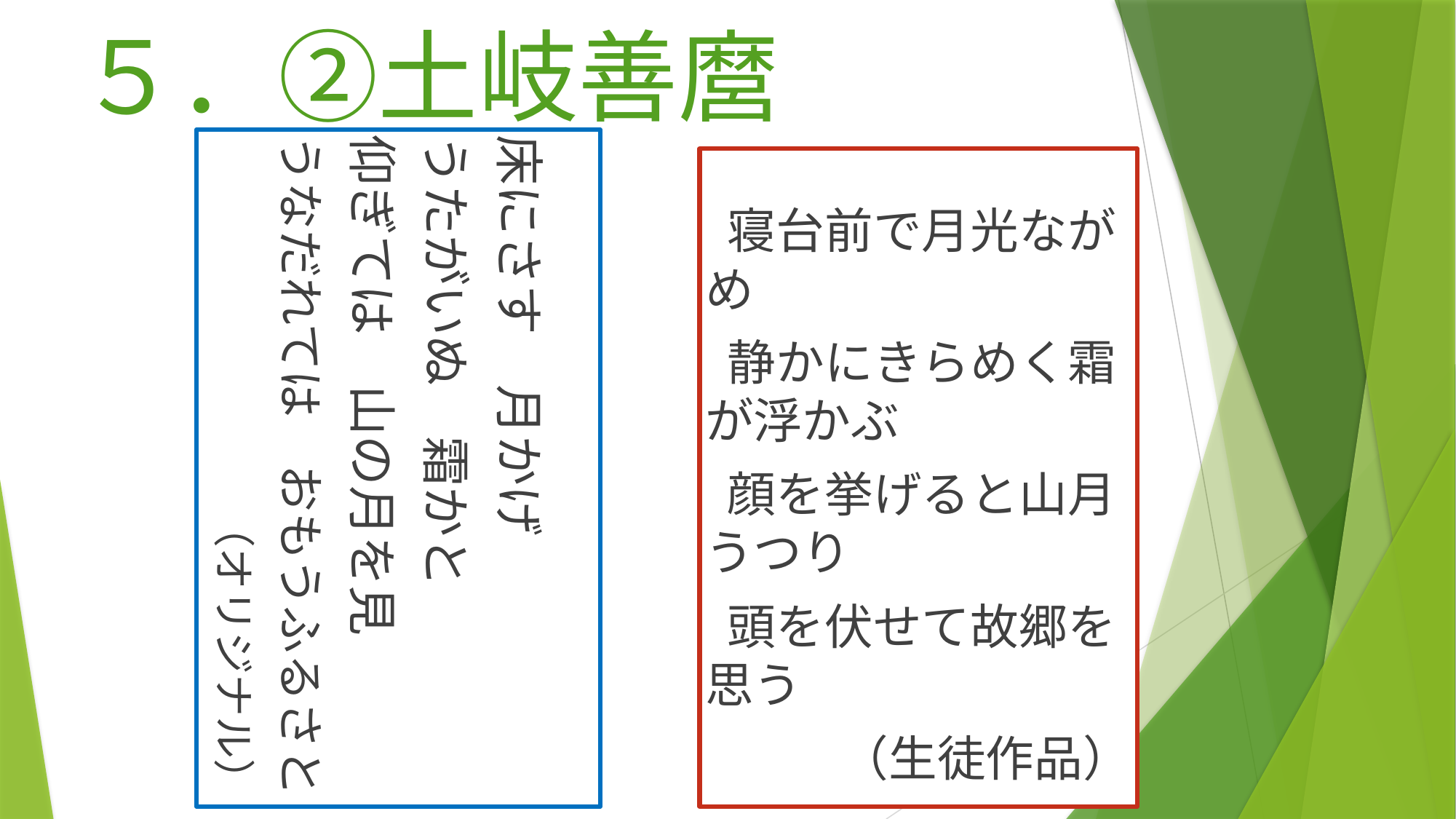

# ５．②土岐善麿

床にさす　月かげ
うたがいぬ　霜かと
仰ぎては　山の月を見
うなだれては　おもうふるさと
（オリジナル）

 寝台前で月光ながめ
 静かにきらめく霜が浮かぶ
 顔を挙げると山月うつり
 頭を伏せて故郷を思う
（生徒作品）